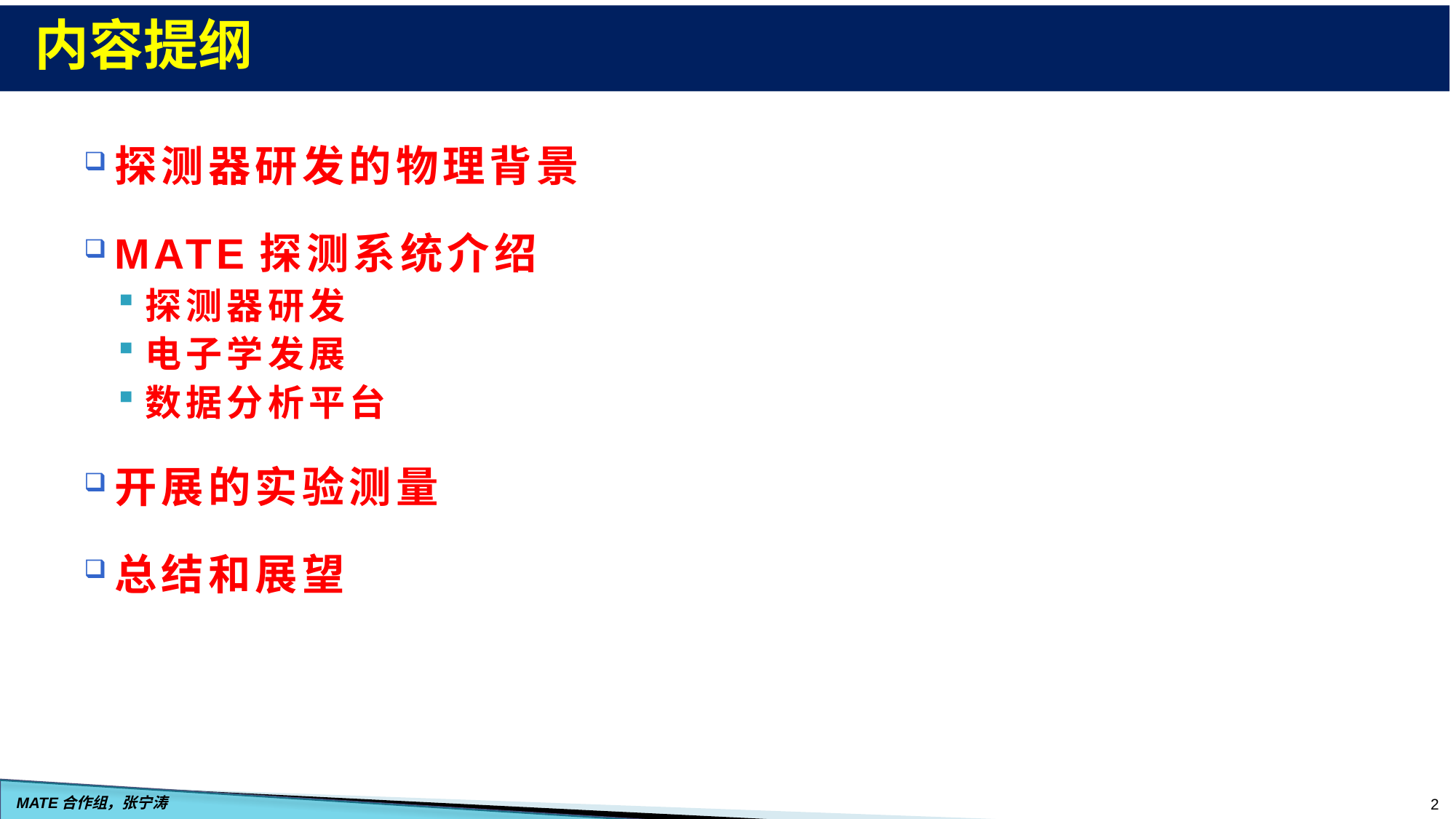

# 内容提纲
探测器研发的物理背景
MATE探测系统介绍
探测器研发
电子学发展
数据分析平台
开展的实验测量
总结和展望
2